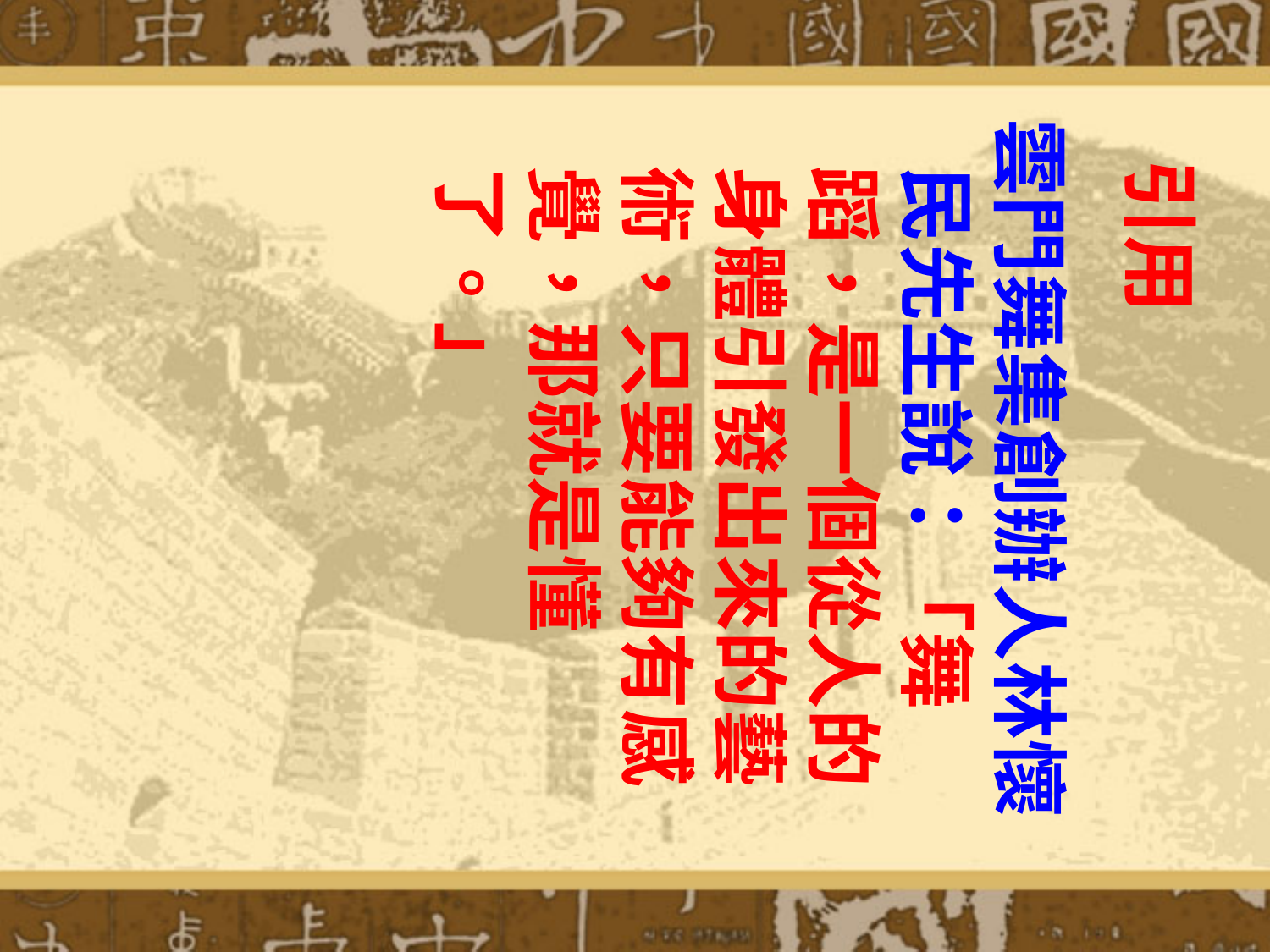

雲門舞集創辦人林懷民先生說：「舞蹈，是一個從人的身體引發出來的藝術，只要能夠有感覺，那就是懂了。」
引用